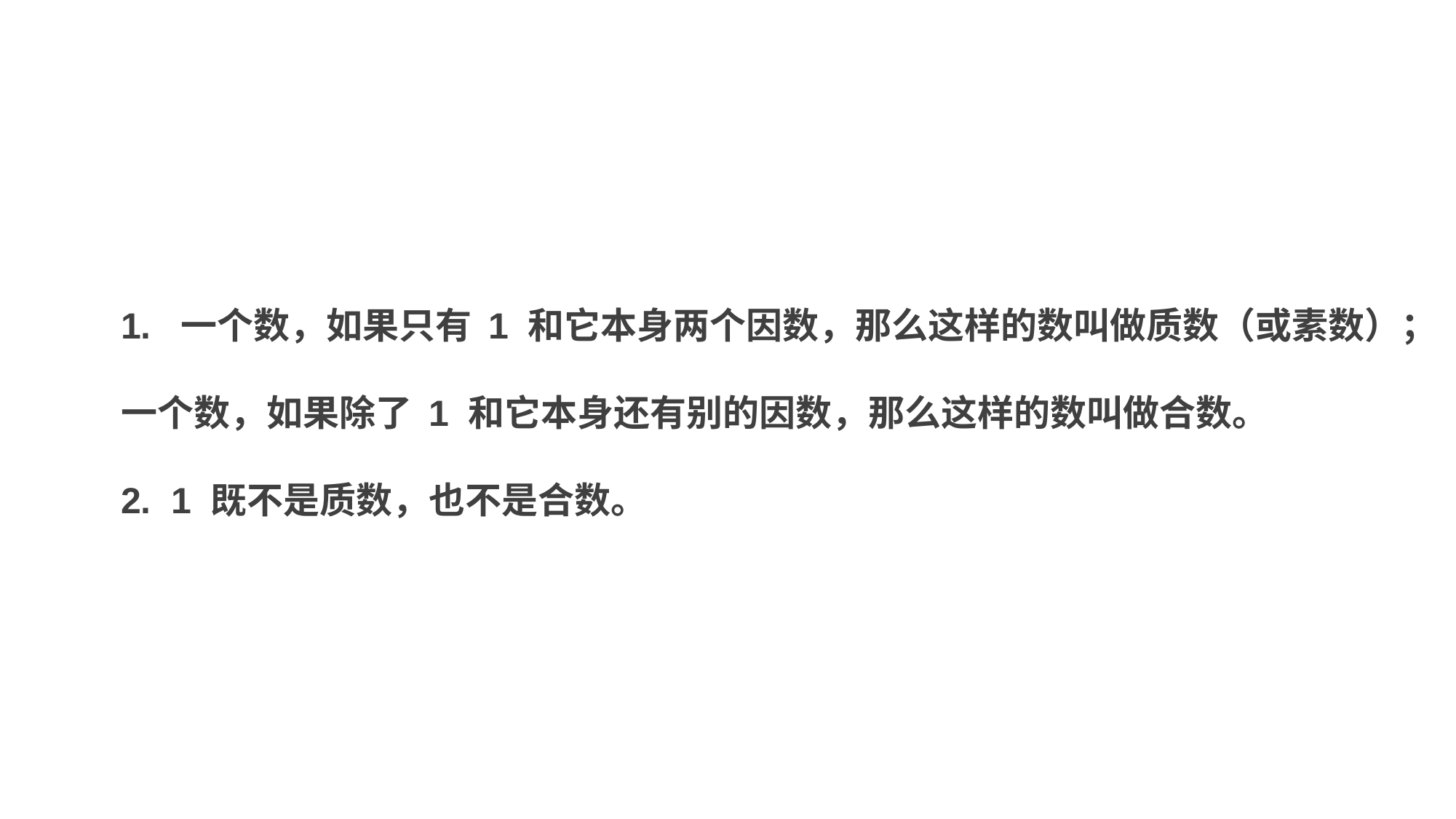

知识提炼
1.  一个数，如果只有 1 和它本身两个因数，那么这样的数叫做质数（或素数）；一个数，如果除了 1 和它本身还有别的因数，那么这样的数叫做合数。
2.  1 既不是质数，也不是合数。